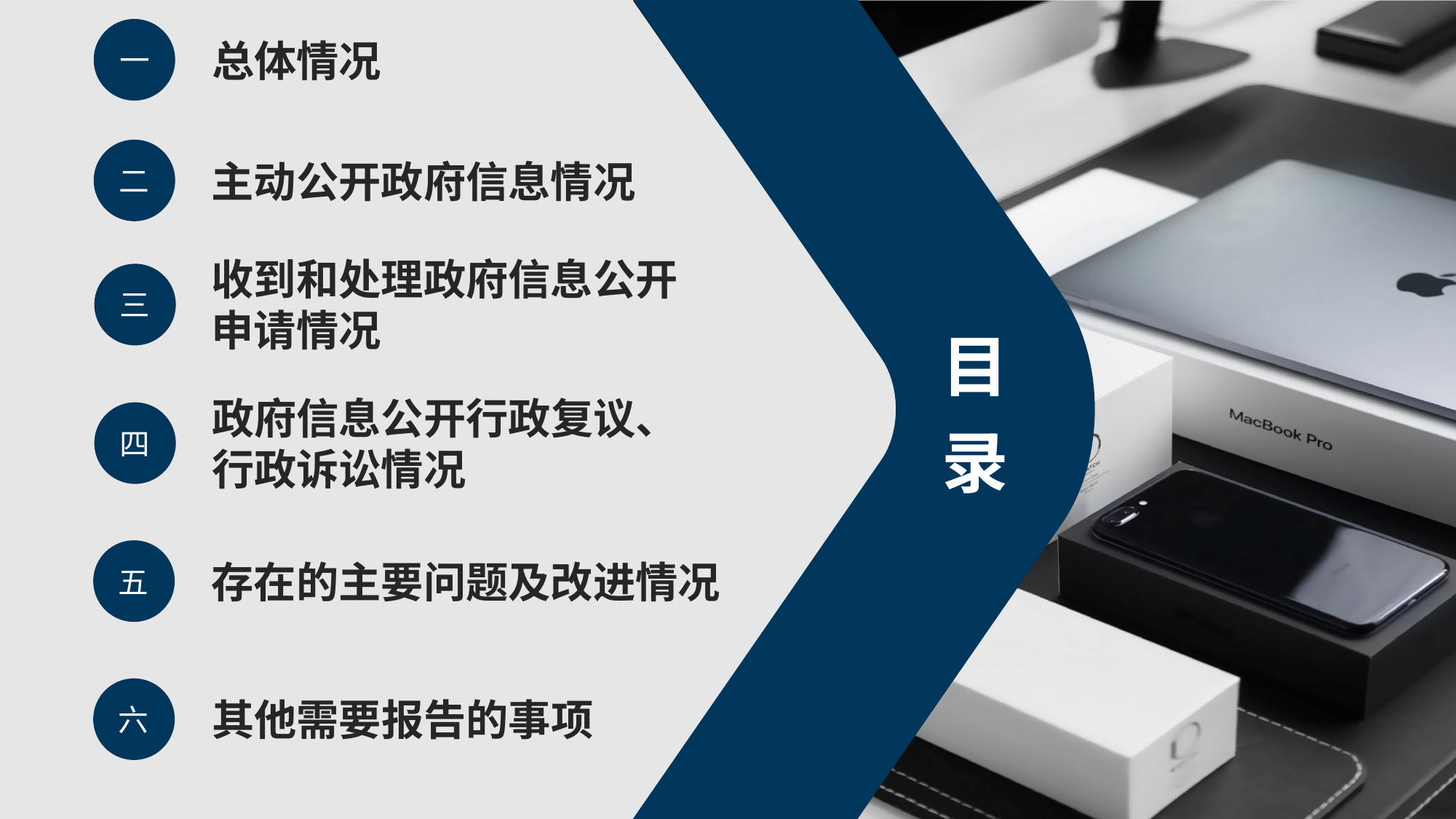

总体情况
一

主动公开政府信息情况
二
收到和处理政府信息公开
申请情况

三
目
录
政府信息公开行政复议、行政诉讼情况

四

存在的主要问题及改进情况
五

其他需要报告的事项
六